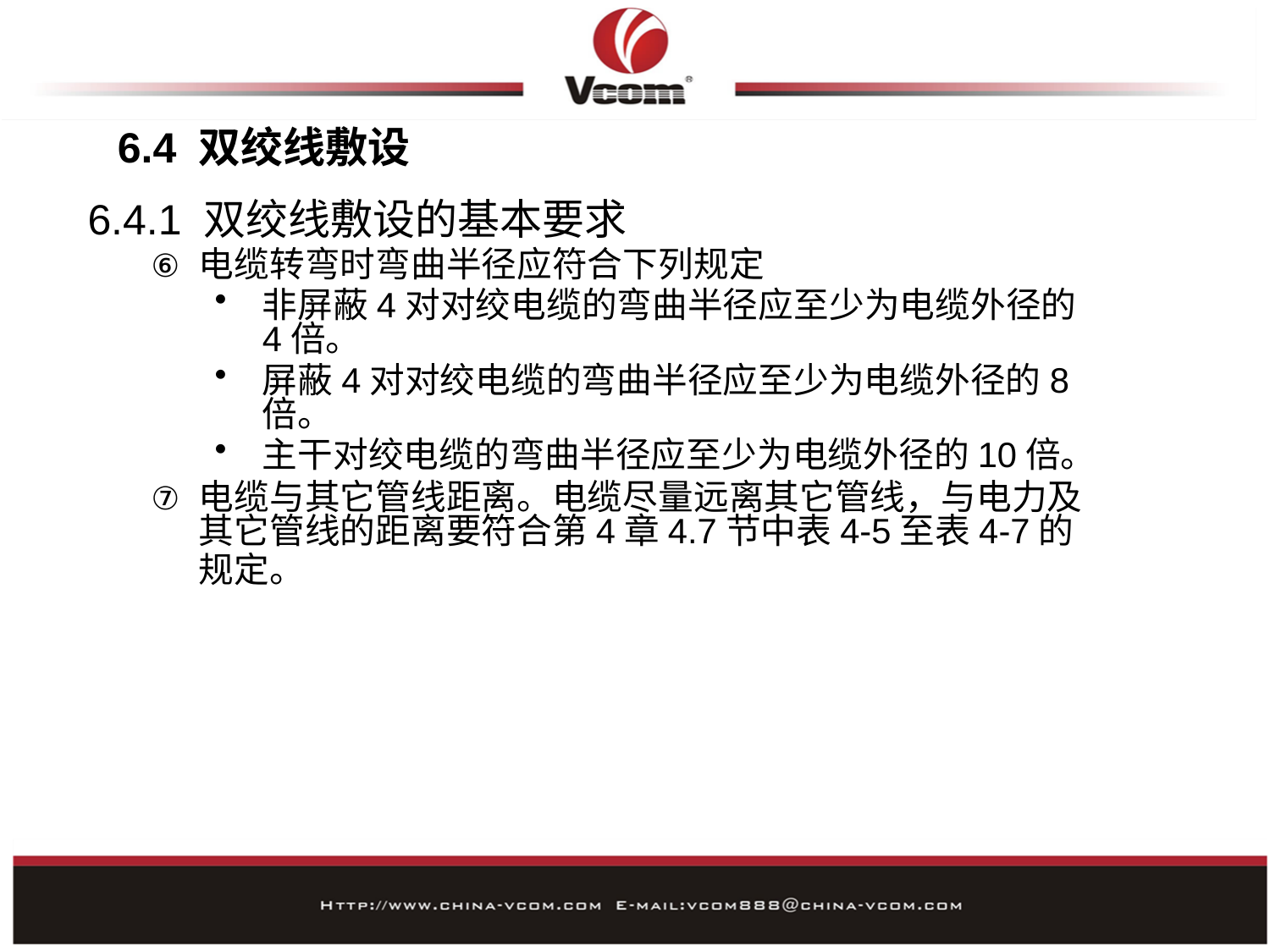

# 6.4 双绞线敷设
6.4.1 双绞线敷设的基本要求
电缆转弯时弯曲半径应符合下列规定
非屏蔽4对对绞电缆的弯曲半径应至少为电缆外径的4倍。
屏蔽4对对绞电缆的弯曲半径应至少为电缆外径的8倍。
主干对绞电缆的弯曲半径应至少为电缆外径的10倍。
电缆与其它管线距离。电缆尽量远离其它管线，与电力及其它管线的距离要符合第4章4.7节中表4-5至表4-7的规定。